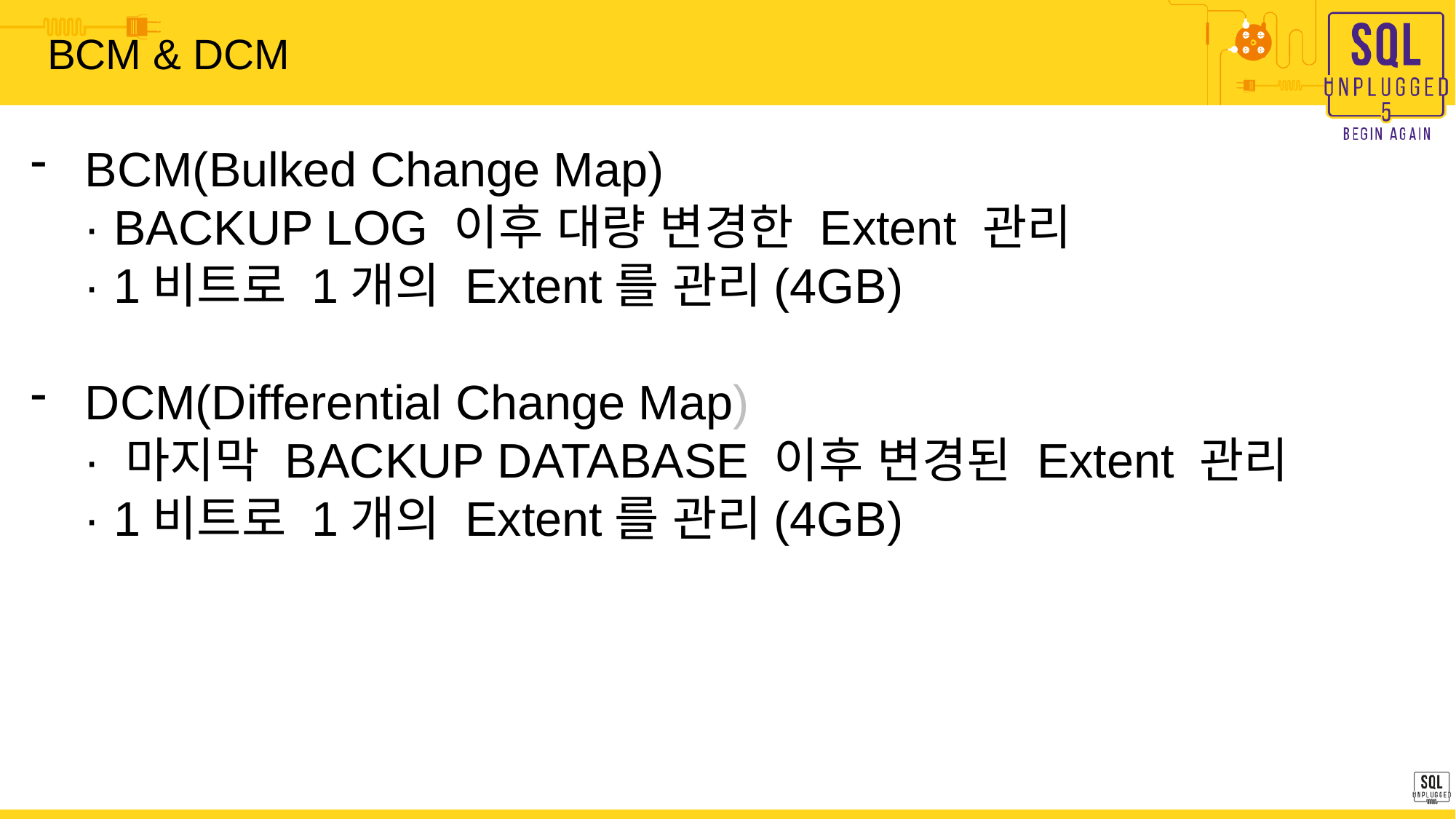

# BCM & DCM
BCM(Bulked Change Map)
    · BACKUP LOG 이후 대량 변경한 Extent 관리
    · 1비트로 1개의 Extent를 관리(4GB)

DCM(Differential Change Map)
    · 마지막 BACKUP DATABASE 이후 변경된 Extent 관리
    · 1비트로 1개의 Extent를 관리(4GB)